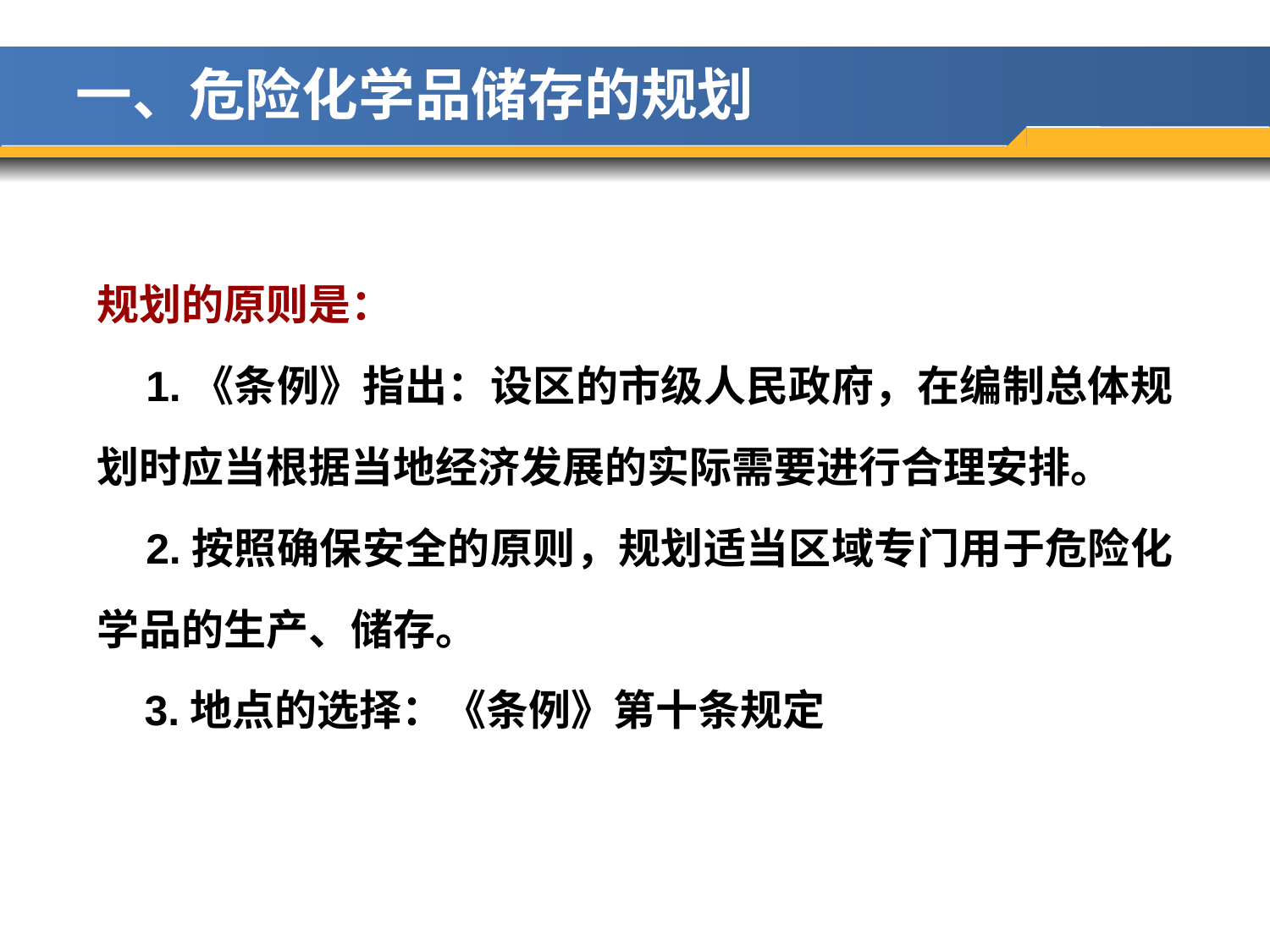

一、危险化学品储存的规划

规划的原则是：
    1.《条例》指出：设区的市级人民政府，在编制总体规划时应当根据当地经济发展的实际需要进行合理安排。
    2.按照确保安全的原则，规划适当区域专门用于危险化学品的生产、储存。
    3.地点的选择：《条例》第十条规定